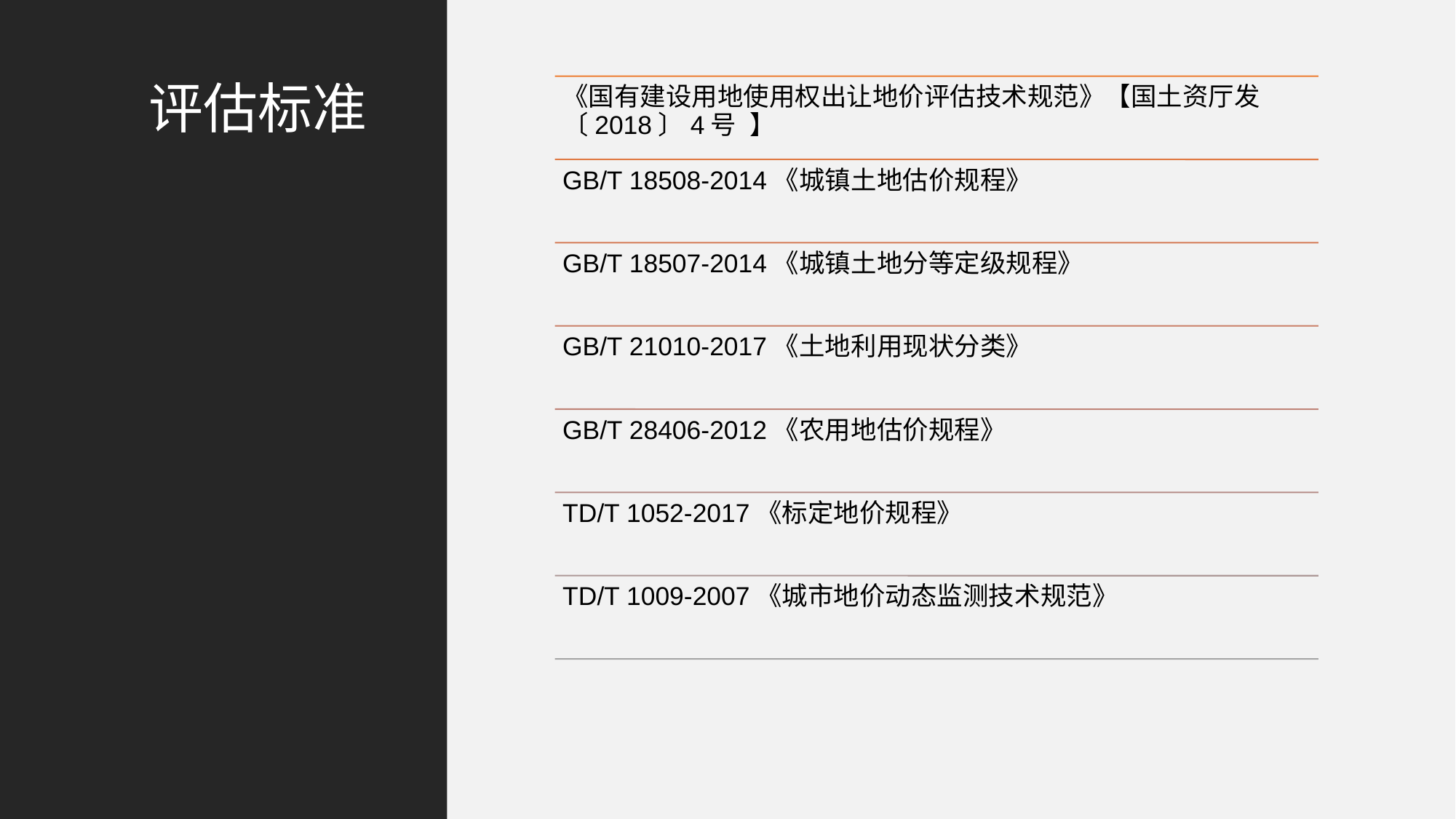

# 评估标准
《国有建设用地使用权出让地价评估技术规范》【国土资厅发〔2018〕4号 】
GB/T 18508-2014《城镇土地估价规程》
GB/T 18507-2014《城镇土地分等定级规程》
GB/T 21010-2017《土地利用现状分类》
GB/T 28406-2012《农用地估价规程》
TD/T 1052-2017《标定地价规程》
TD/T 1009-2007《城市地价动态监测技术规范》